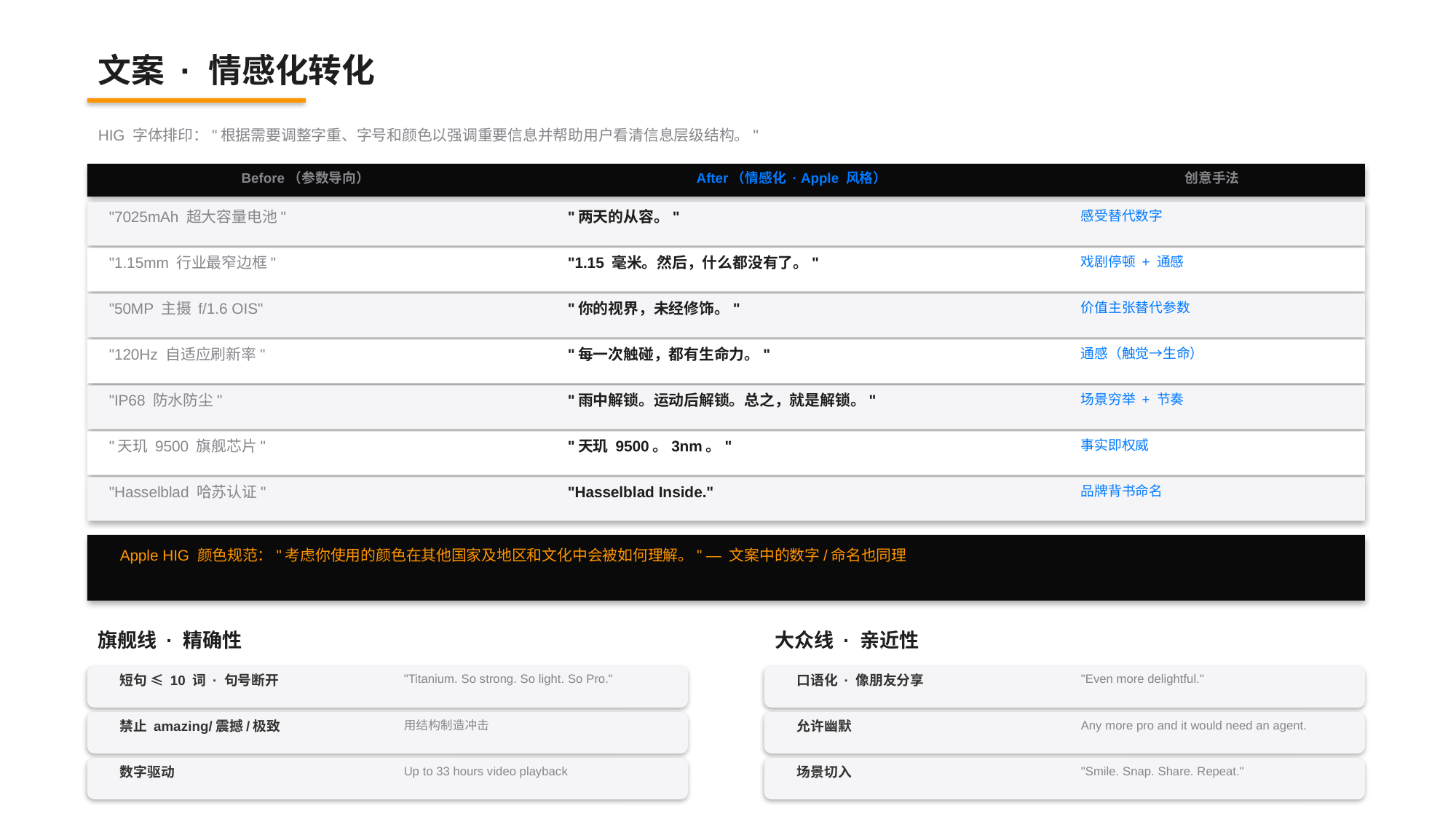

文案 · 情感化转化

HIG 字体排印："根据需要调整字重、字号和颜色以强调重要信息并帮助用户看清信息层级结构。"

Before（参数导向）
After（情感化 · Apple 风格）
创意手法

"7025mAh 超大容量电池"
"两天的从容。"
感受替代数字

"1.15mm 行业最窄边框"
"1.15 毫米。然后，什么都没有了。"
戏剧停顿 + 通感

"50MP 主摄 f/1.6 OIS"
"你的视界，未经修饰。"
价值主张替代参数

"120Hz 自适应刷新率"
"每一次触碰，都有生命力。"
通感（触觉→生命）

"IP68 防水防尘"
"雨中解锁。运动后解锁。总之，就是解锁。"
场景穷举 + 节奏

"天玑 9500 旗舰芯片"
"天玑 9500。3nm。"
事实即权威

"Hasselblad 哈苏认证"
"Hasselblad Inside."
品牌背书命名

Apple HIG 颜色规范："考虑你使用的颜色在其他国家及地区和文化中会被如何理解。" — 文案中的数字/命名也同理
旗舰线 · 精确性
大众线 · 亲近性

短句 ≤ 10 词 · 句号断开
"Titanium. So strong. So light. So Pro."

口语化 · 像朋友分享
"Even more delightful."

禁止 amazing/震撼/极致
用结构制造冲击

允许幽默
Any more pro and it would need an agent.

数字驱动
Up to 33 hours video playback

场景切入
"Smile. Snap. Share. Repeat."